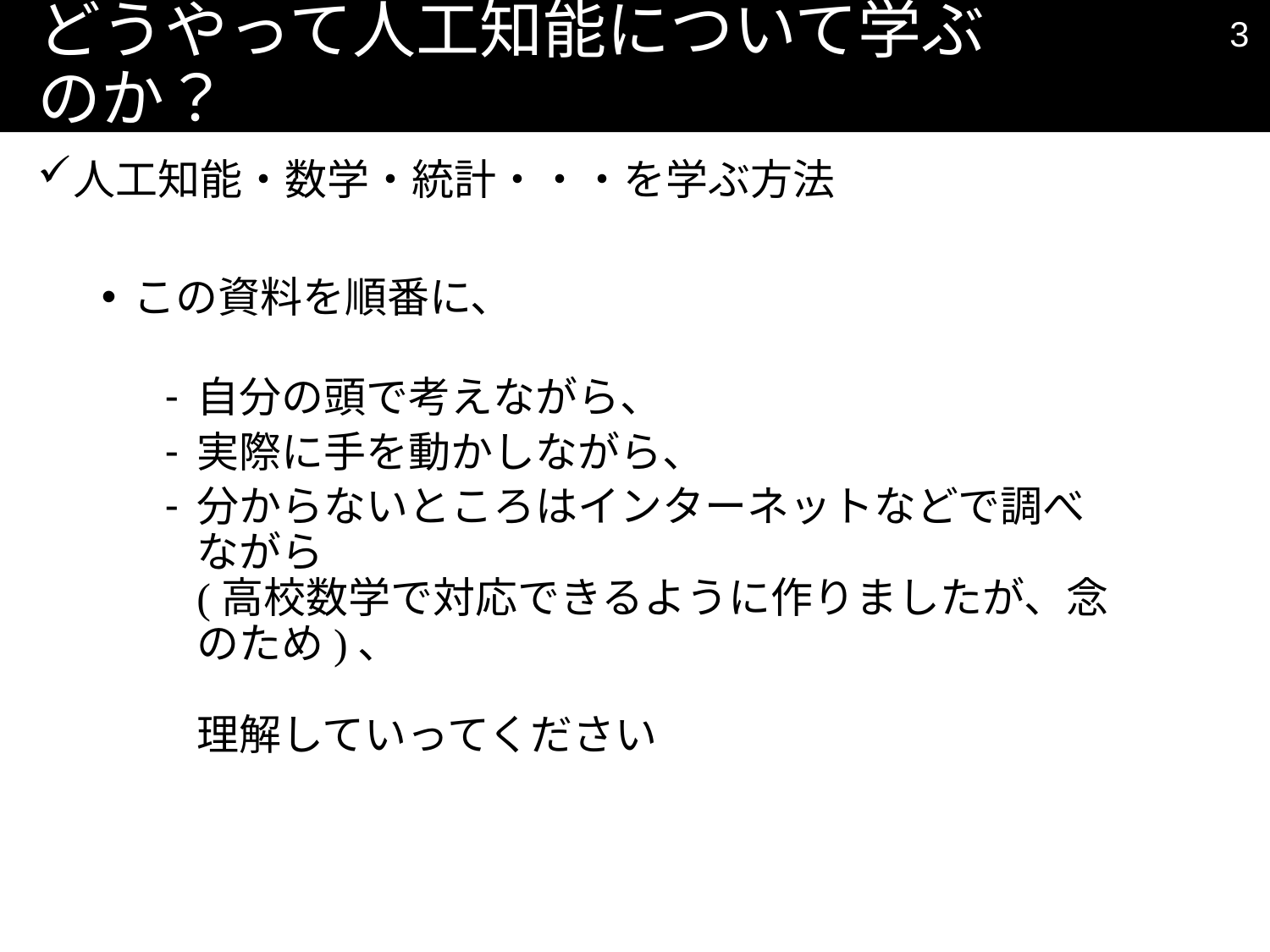

3
# どうやって人工知能について学ぶのか？
人工知能・数学・統計・・・を学ぶ方法

この資料を順番に、
自分の頭で考えながら、
実際に手を動かしながら、
分からないところはインターネットなどで調べながら
(高校数学で対応できるように作りましたが、念のため)、
理解していってください